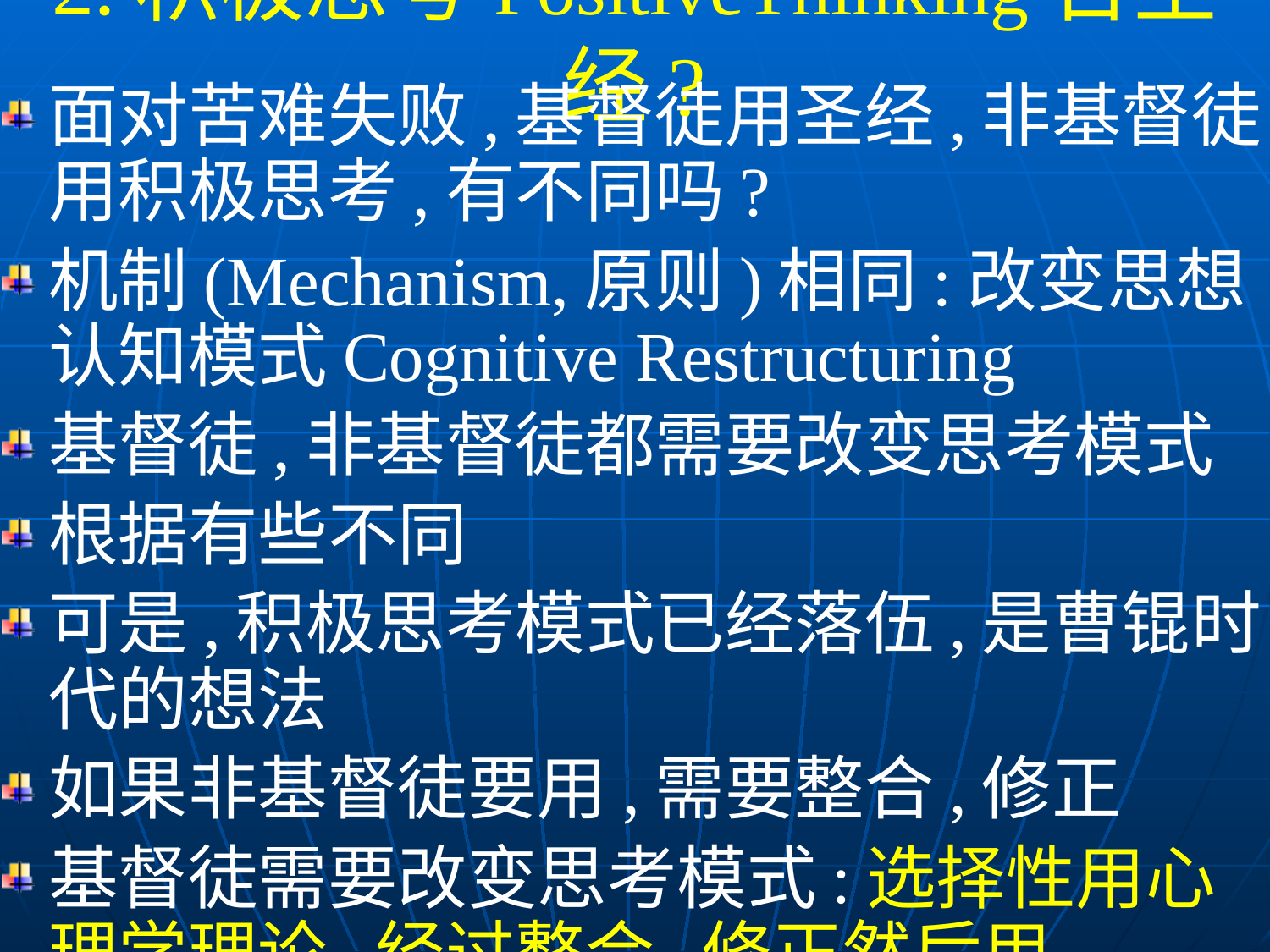

2.积极思考PositiveThinking合圣经?
面对苦难失败,基督徒用圣经,非基督徒用积极思考,有不同吗?
机制(Mechanism,原则)相同:改变思想认知模式Cognitive Restructuring
基督徒,非基督徒都需要改变思考模式
根据有些不同
可是,积极思考模式已经落伍,是曹锟时代的想法
如果非基督徒要用,需要整合,修正
基督徒需要改变思考模式:选择性用心理学理论,经过整合,修正然后用